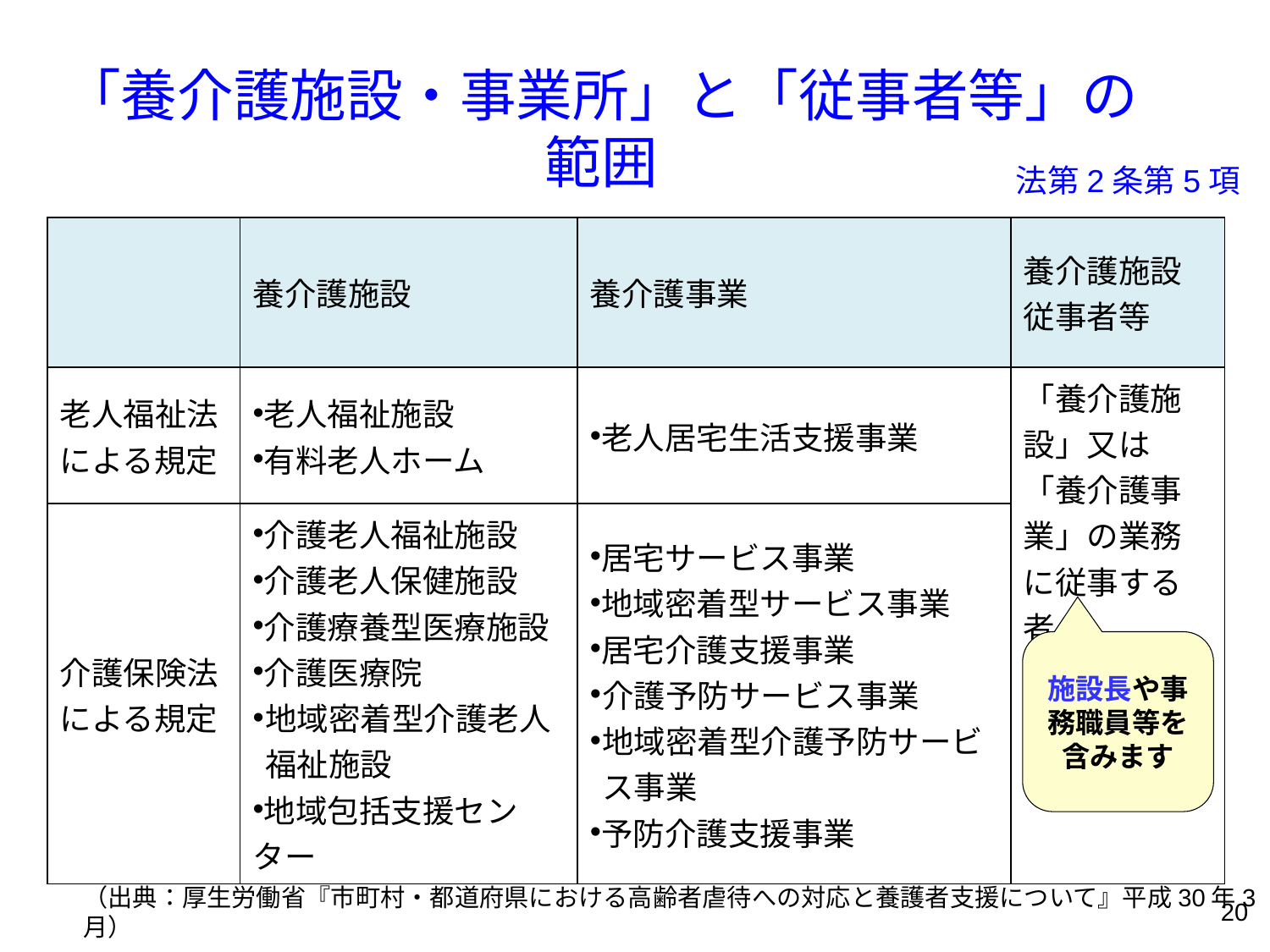

「養介護施設・事業所」と「従事者等」の範囲
法第2条第5項
|  | 養介護施設 | 養介護事業 | 養介護施設 従事者等 |
| --- | --- | --- | --- |
| 老人福祉法による規定 | 老人福祉施設 有料老人ホーム | 老人居宅生活支援事業 | 「養介護施設」又は「養介護事業」の業務に従事する者 |
| 介護保険法による規定 | 介護老人福祉施設 介護老人保健施設 介護療養型医療施設 介護医療院 地域密着型介護老人福祉施設 地域包括支援センター | 居宅サービス事業 地域密着型サービス事業 居宅介護支援事業 介護予防サービス事業 地域密着型介護予防サービス事業 予防介護支援事業 |  |
施設長や事務職員等を含みます
（出典：厚生労働省『市町村・都道府県における高齢者虐待への対応と養護者支援について』平成30年3月）
20